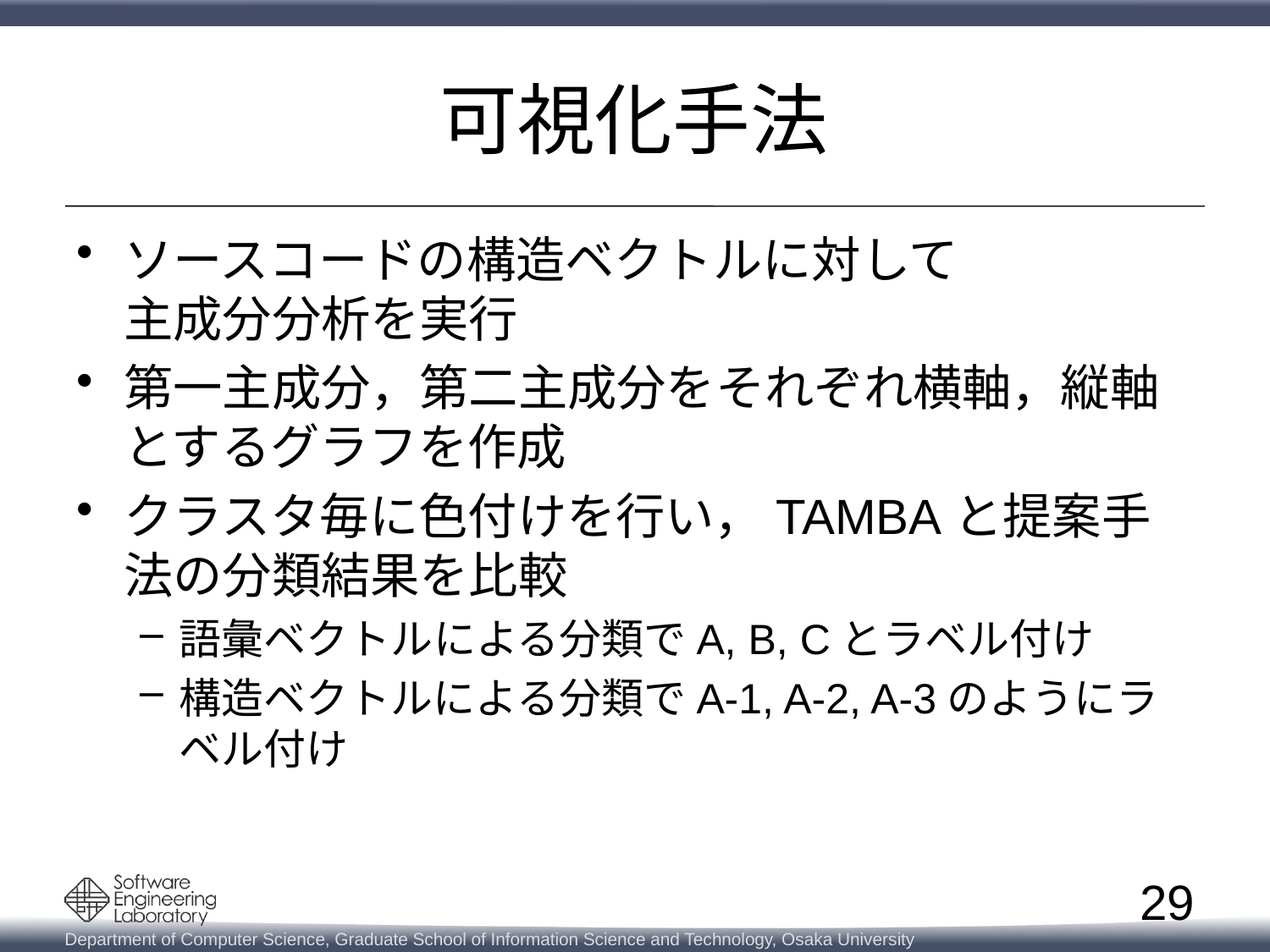

# 可視化手法
ソースコードの構造ベクトルに対して
主成分分析を実行
第一主成分，第二主成分をそれぞれ横軸，縦軸とするグラフを作成
クラスタ毎に色付けを行い，TAMBAと提案手法の分類結果を比較
語彙ベクトルによる分類でA, B, Cとラベル付け
構造ベクトルによる分類でA-1, A-2, A-3のようにラベル付け
29